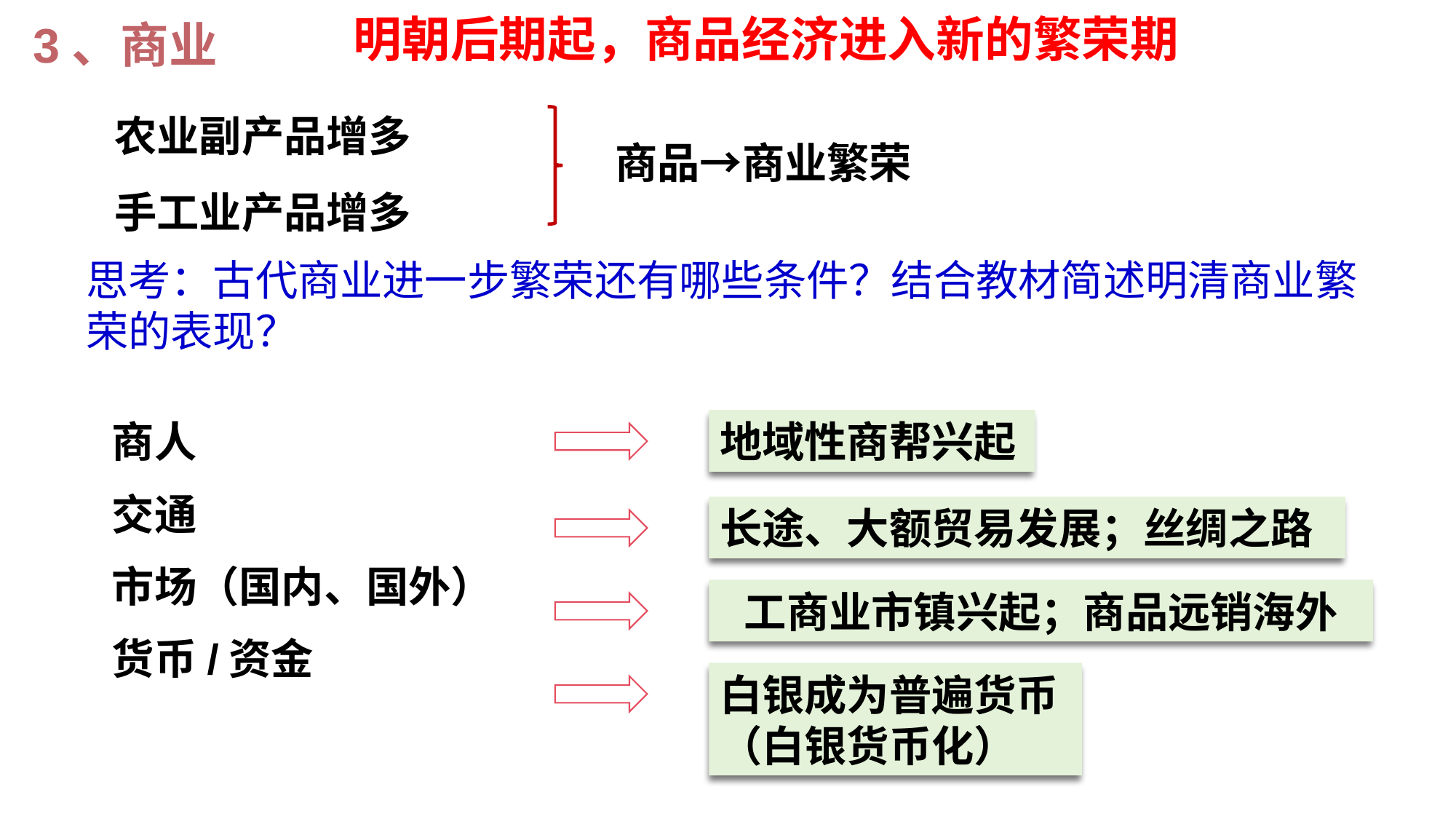

3、商业
明朝后期起，商品经济进入新的繁荣期
农业副产品增多
手工业产品增多

 商品→商业繁荣
思考：古代商业进一步繁荣还有哪些条件？结合教材简述明清商业繁荣的表现？
商人
交通
市场（国内、国外）
货币/资金
地域性商帮兴起

长途、大额贸易发展；丝绸之路

工商业市镇兴起；商品远销海外

白银成为普遍货币（白银货币化）